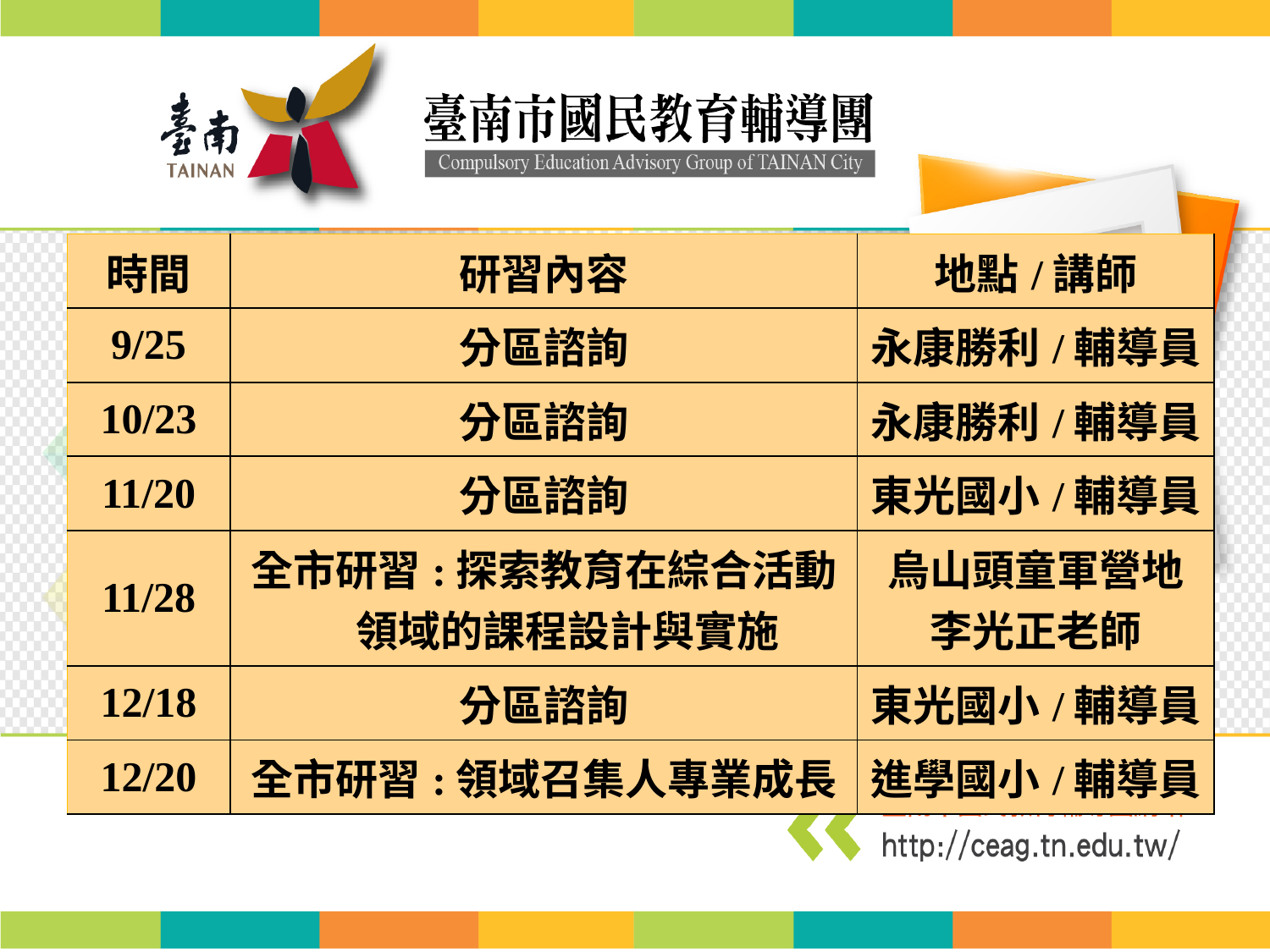

| 時間 | 研習內容 | 地點/講師 |
| --- | --- | --- |
| 9/25 | 分區諮詢 | 永康勝利/輔導員 |
| 10/23 | 分區諮詢 | 永康勝利/輔導員 |
| 11/20 | 分區諮詢 | 東光國小/輔導員 |
| 11/28 | 全市研習:探索教育在綜合活動領域的課程設計與實施 | 烏山頭童軍營地 李光正老師 |
| 12/18 | 分區諮詢 | 東光國小/輔導員 |
| 12/20 | 全市研習:領域召集人專業成長 | 進學國小/輔導員 |